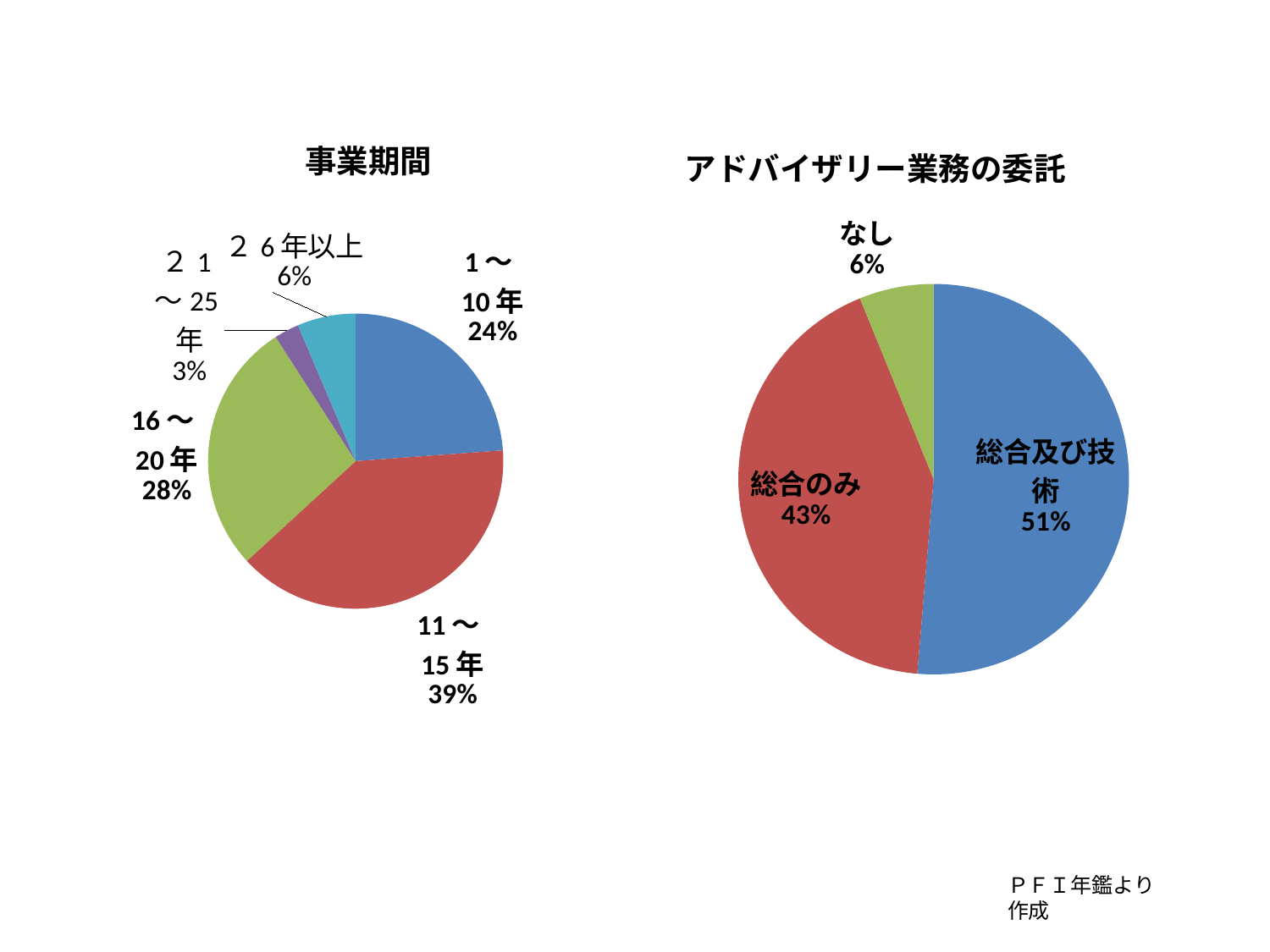

### Chart: 事業期間

| Category |  |
|---|---|
| 1～10年 | 123.0 |
| 11～15年 | 203.0 |
| 16～20年 | 143.0 |
| 21～25年 | 14.0 |
| 26年以上 | 33.0 |

### Chart: アドバイザリー業務の委託

| Category |  |
|---|---|
| 総合及び技術 | 250.0 |
| 総合のみ | 207.0 |
| なし | 30.0 |
ＰＦＩ年鑑より作成